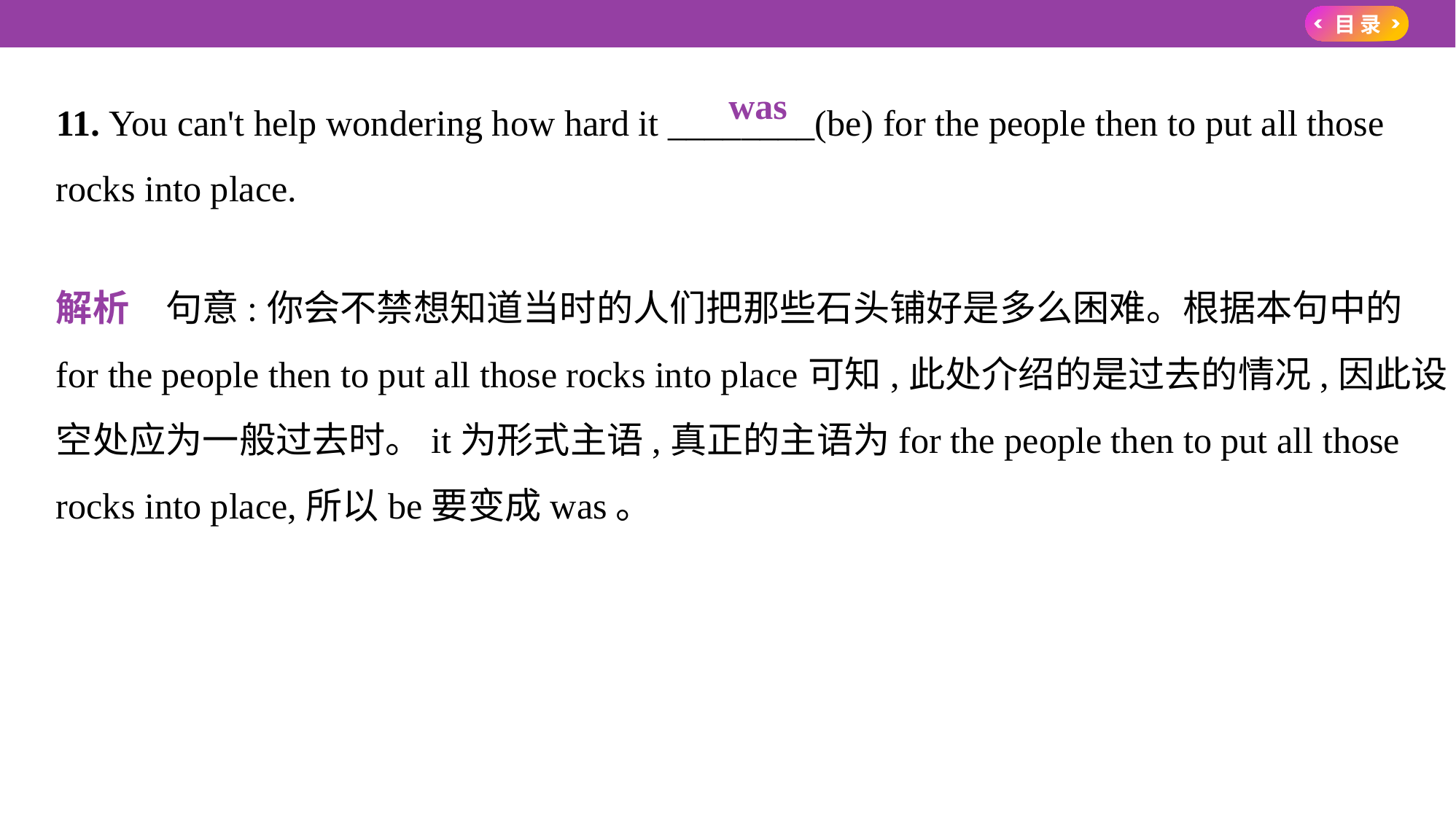

11. You can't help wondering how hard it ________(be) for the people then to put all those
rocks into place.

解析　句意:你会不禁想知道当时的人们把那些石头铺好是多么困难。根据本句中的
for the people then to put all those rocks into place可知,此处介绍的是过去的情况,因此设
空处应为一般过去时。it为形式主语,真正的主语为for the people then to put all those
rocks into place,所以be要变成was。
　was